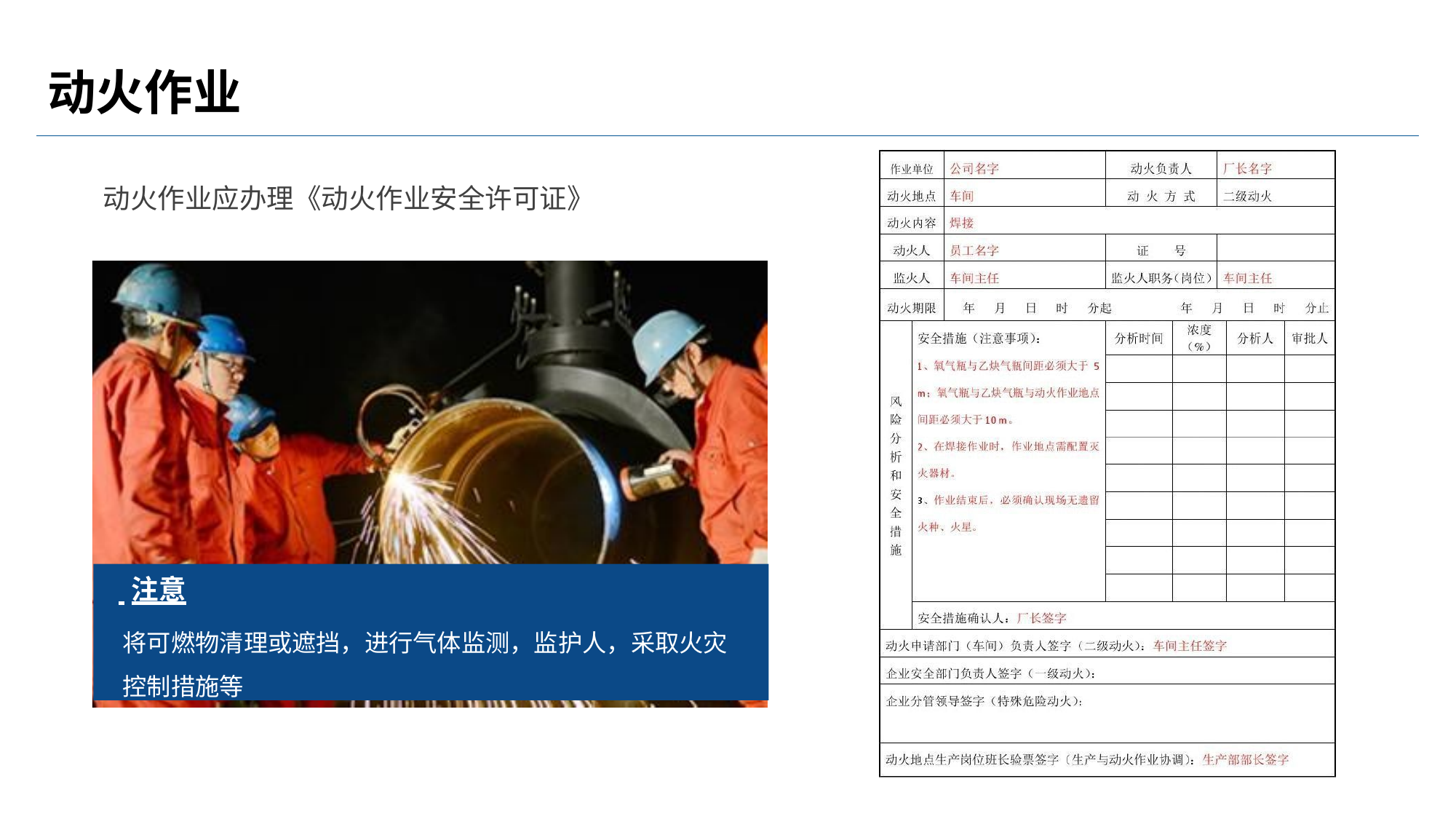

# 动火作业

动火作业应办理《动火作业安全许可证》

 注意
将可燃物清理或遮挡，进行气体监测，监护人，采取火灾 控制措施等
45